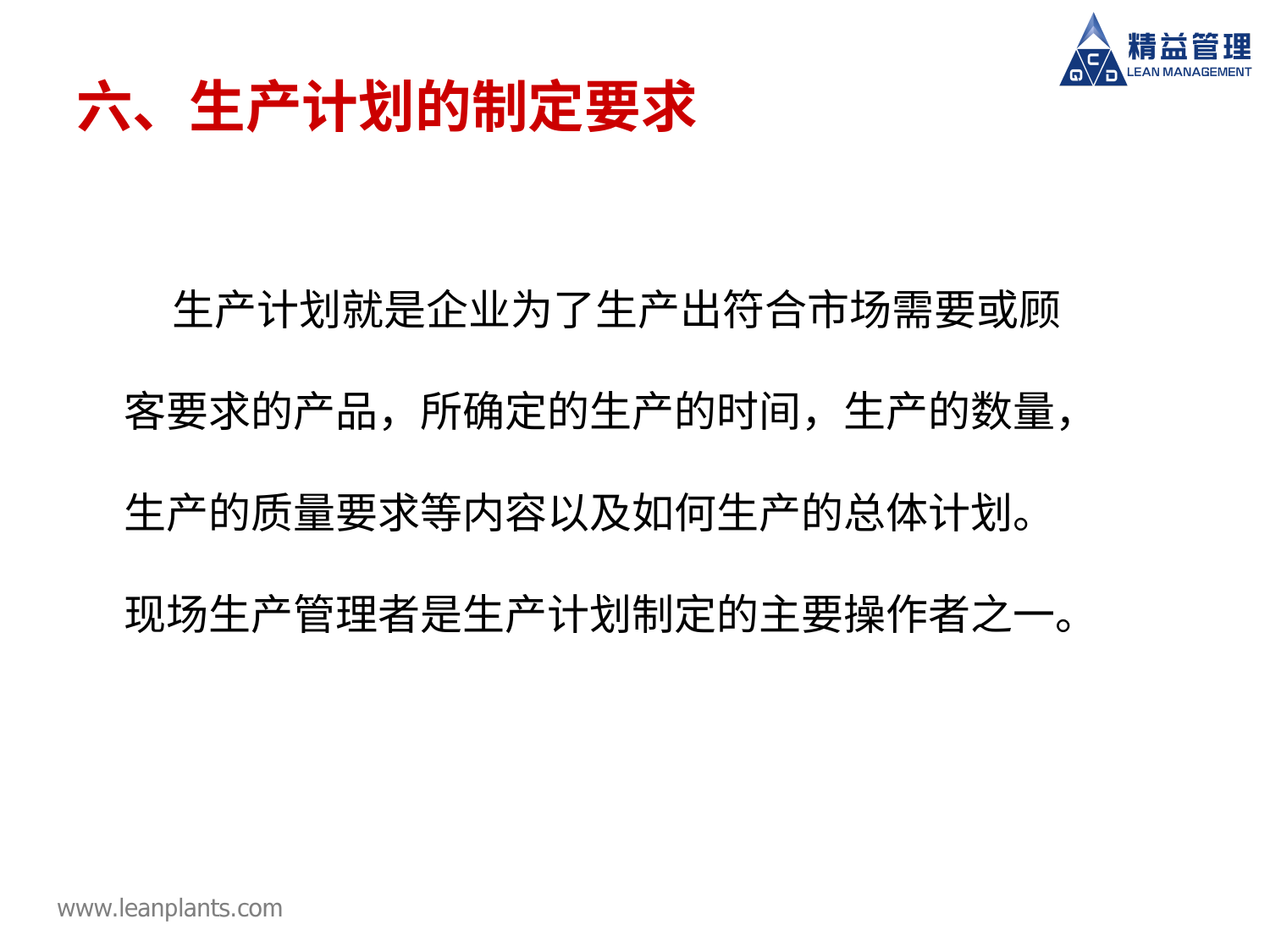

# 六、生产计划的制定要求
         生产计划就是企业为了生产出符合市场需要或顾客要求的产品，所确定的生产的时间，生产的数量，生产的质量要求等内容以及如何生产的总体计划。现场生产管理者是生产计划制定的主要操作者之一。